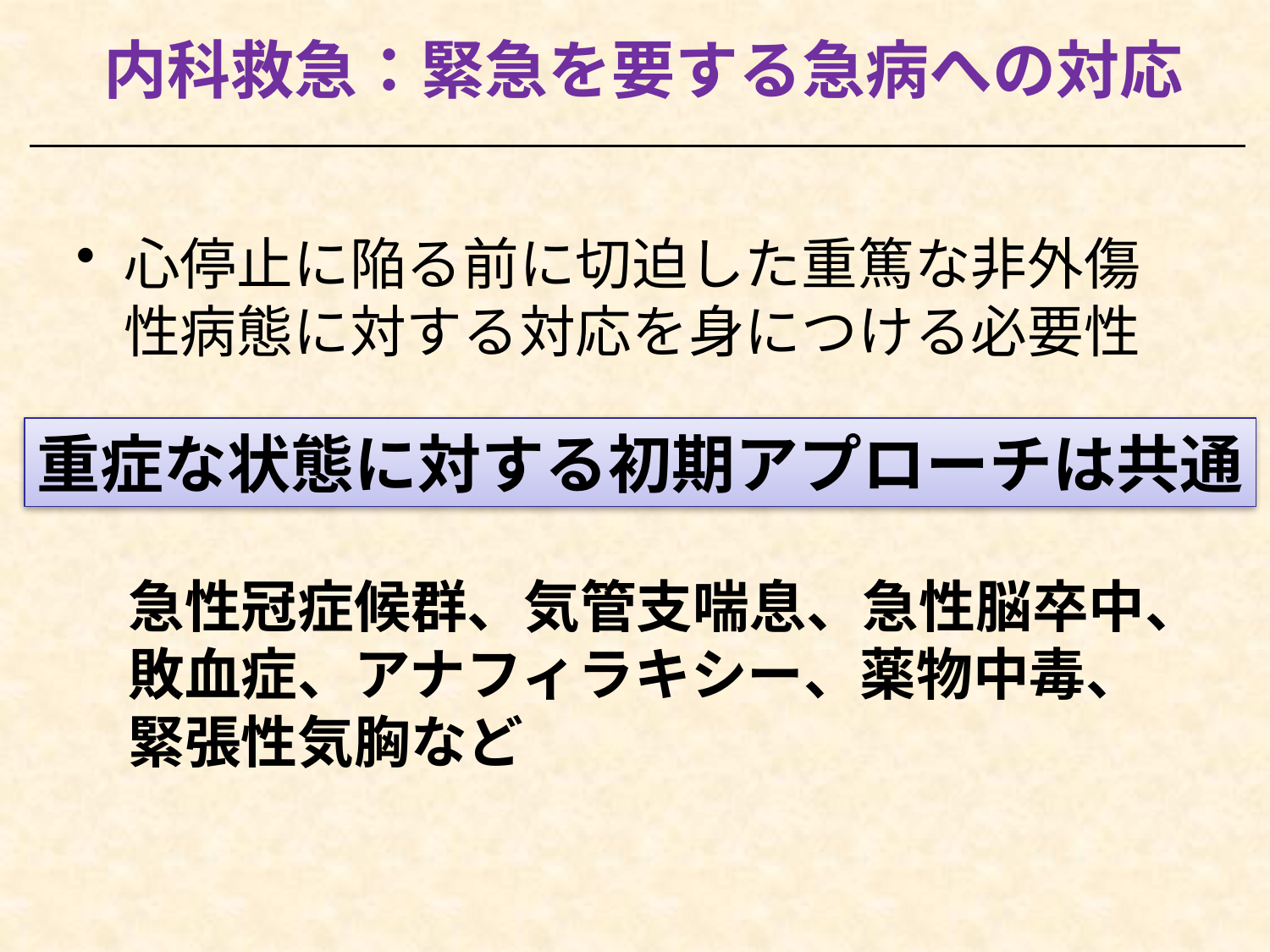

内科救急：緊急を要する急病への対応
心停止に陥る前に切迫した重篤な非外傷性病態に対する対応を身につける必要性
重症な状態に対する初期アプローチは共通
急性冠症候群、気管支喘息、急性脳卒中、
敗血症、アナフィラキシー、薬物中毒、
緊張性気胸など